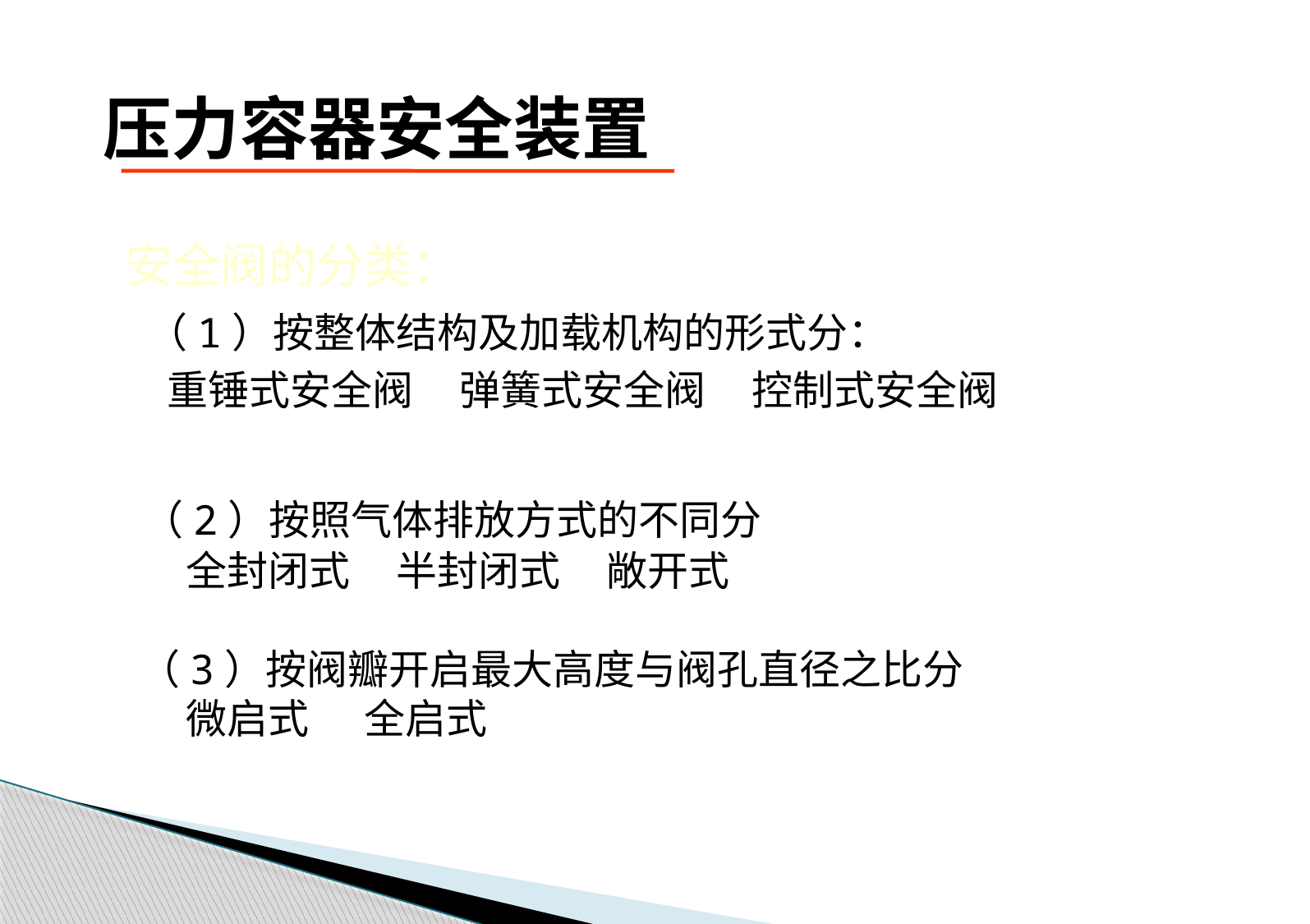

# 压力容器安全装置

  安全阀的分类：
    （1）按整体结构及加载机构的形式分：
       重锤式安全阀     弹簧式安全阀     控制式安全阀

 （2）按照气体排放方式的不同分
      全封闭式     半封闭式     敞开式

 （3）按阀瓣开启最大高度与阀孔直径之比分
      微启式      全启式